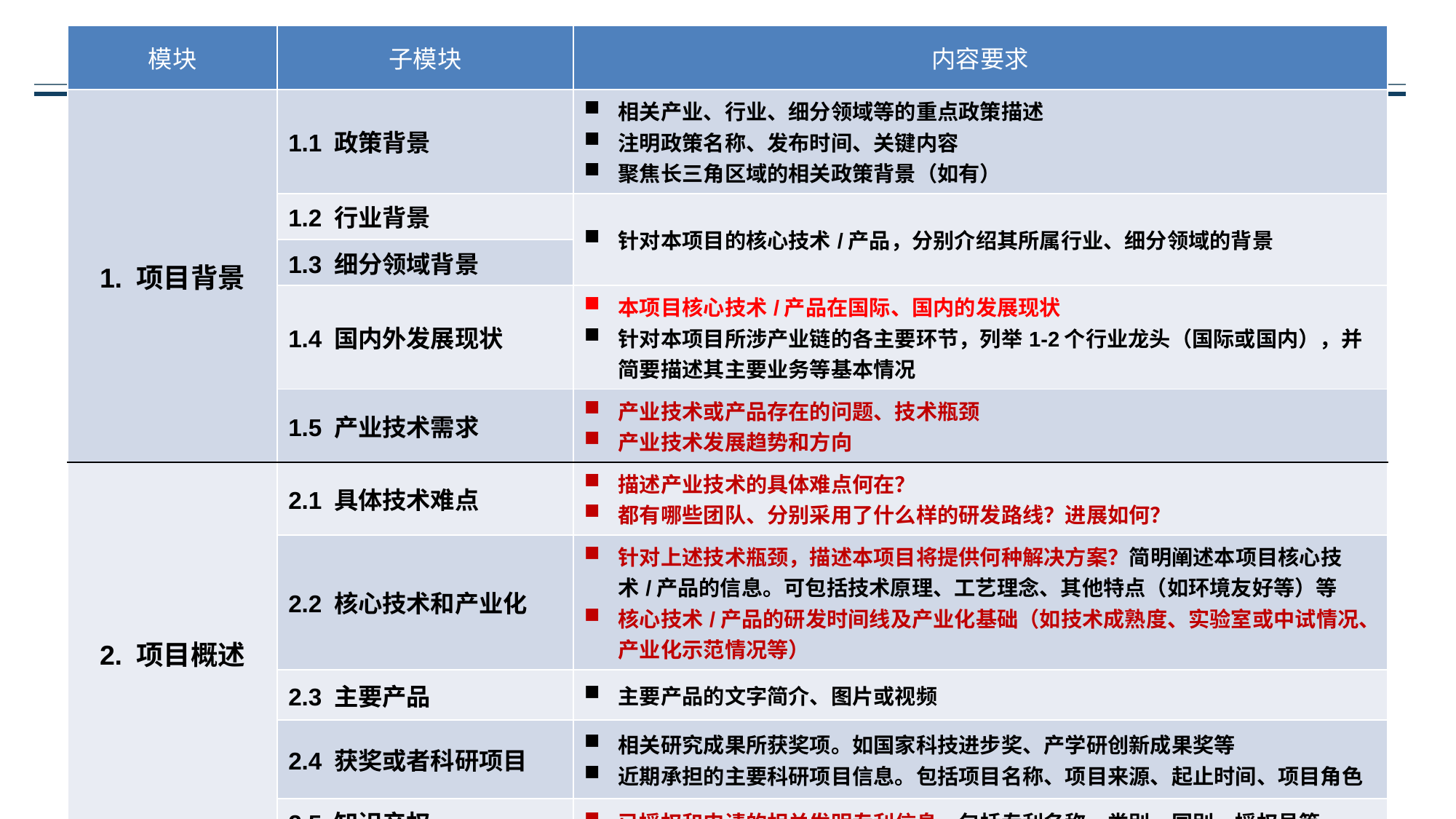

| 模块 | 子模块 | 内容要求 |
| --- | --- | --- |
| 1. 项目背景 | 1.1 政策背景 | 相关产业、行业、细分领域等的重点政策描述 注明政策名称、发布时间、关键内容 聚焦长三角区域的相关政策背景（如有） |
|  | 1.2 行业背景 | 针对本项目的核心技术/产品，分别介绍其所属行业、细分领域的背景 |
|  | 1.3 细分领域背景 |  |
|  | 1.4 国内外发展现状 | 本项目核心技术/产品在国际、国内的发展现状 针对本项目所涉产业链的各主要环节，列举1-2个行业龙头（国际或国内），并简要描述其主要业务等基本情况 |
|  | 1.5 产业技术需求 | 产业技术或产品存在的问题、技术瓶颈 产业技术发展趋势和方向 |
| 2. 项目概述 | 2.1 具体技术难点 | 描述产业技术的具体难点何在？ 都有哪些团队、分别采用了什么样的研发路线？进展如何？ |
|  | 2.2 核心技术和产业化 | 针对上述技术瓶颈，描述本项目将提供何种解决方案？简明阐述本项目核心技术/产品的信息。可包括技术原理、工艺理念、其他特点（如环境友好等）等 核心技术/产品的研发时间线及产业化基础（如技术成熟度、实验室或中试情况、产业化示范情况等） |
|  | 2.3 主要产品 | 主要产品的文字简介、图片或视频 |
|  | 2.4 获奖或者科研项目 | 相关研究成果所获奖项。如国家科技进步奖、产学研创新成果奖等 近期承担的主要科研项目信息。包括项目名称、项目来源、起止时间、项目角色 |
|  | 2.5 知识产权 | 已授权和申请的相关发明专利信息。包括专利名称、类别、国别、授权号等 |